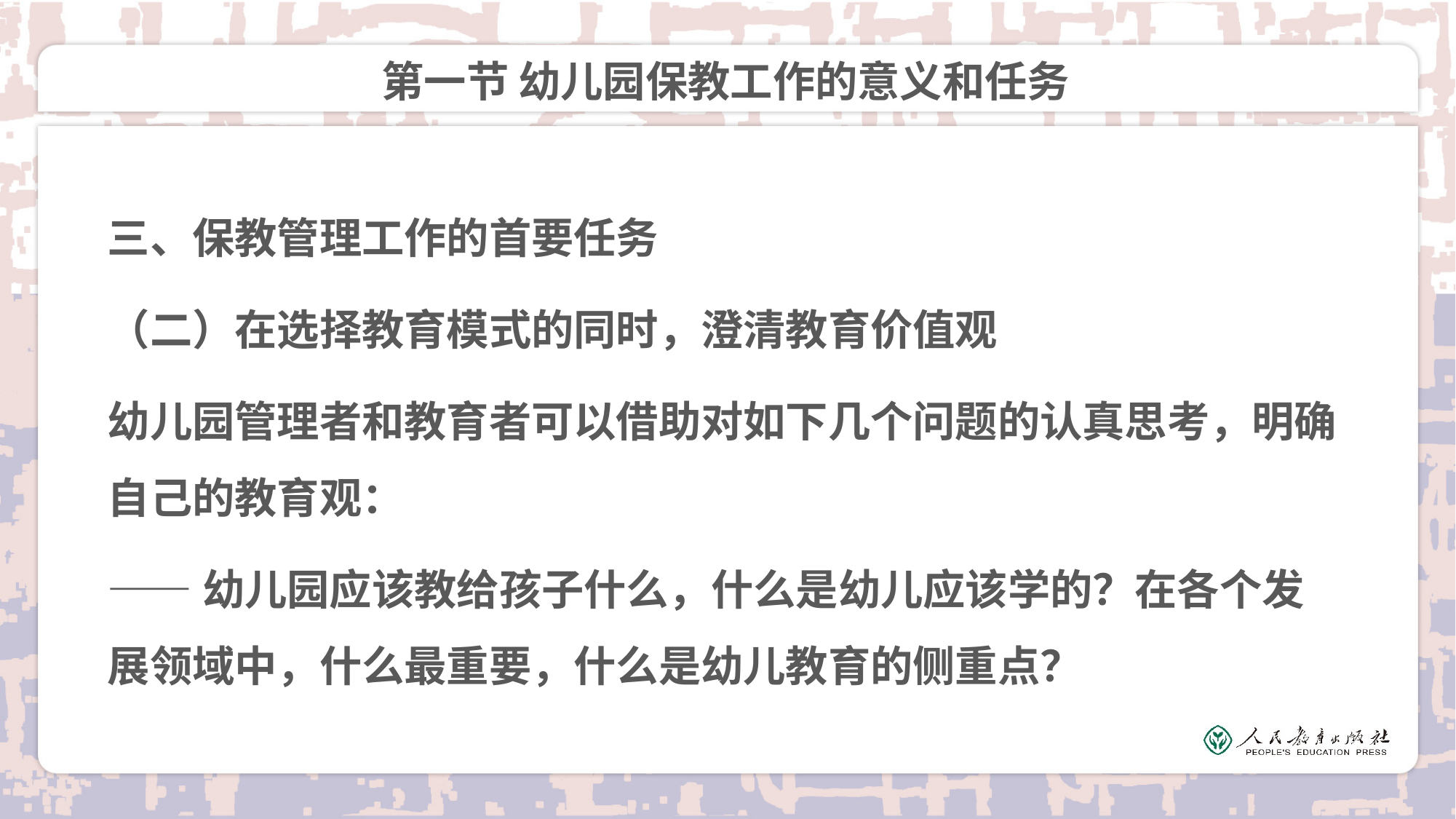

# 第一节 幼儿园保教工作的意义和任务
三、保教管理工作的首要任务
（二）在选择教育模式的同时，澄清教育价值观
幼儿园管理者和教育者可以借助对如下几个问题的认真思考，明确自己的教育观：
——幼儿园应该教给孩子什么，什么是幼儿应该学的？在各个发展领域中，什么最重要，什么是幼儿教育的侧重点？